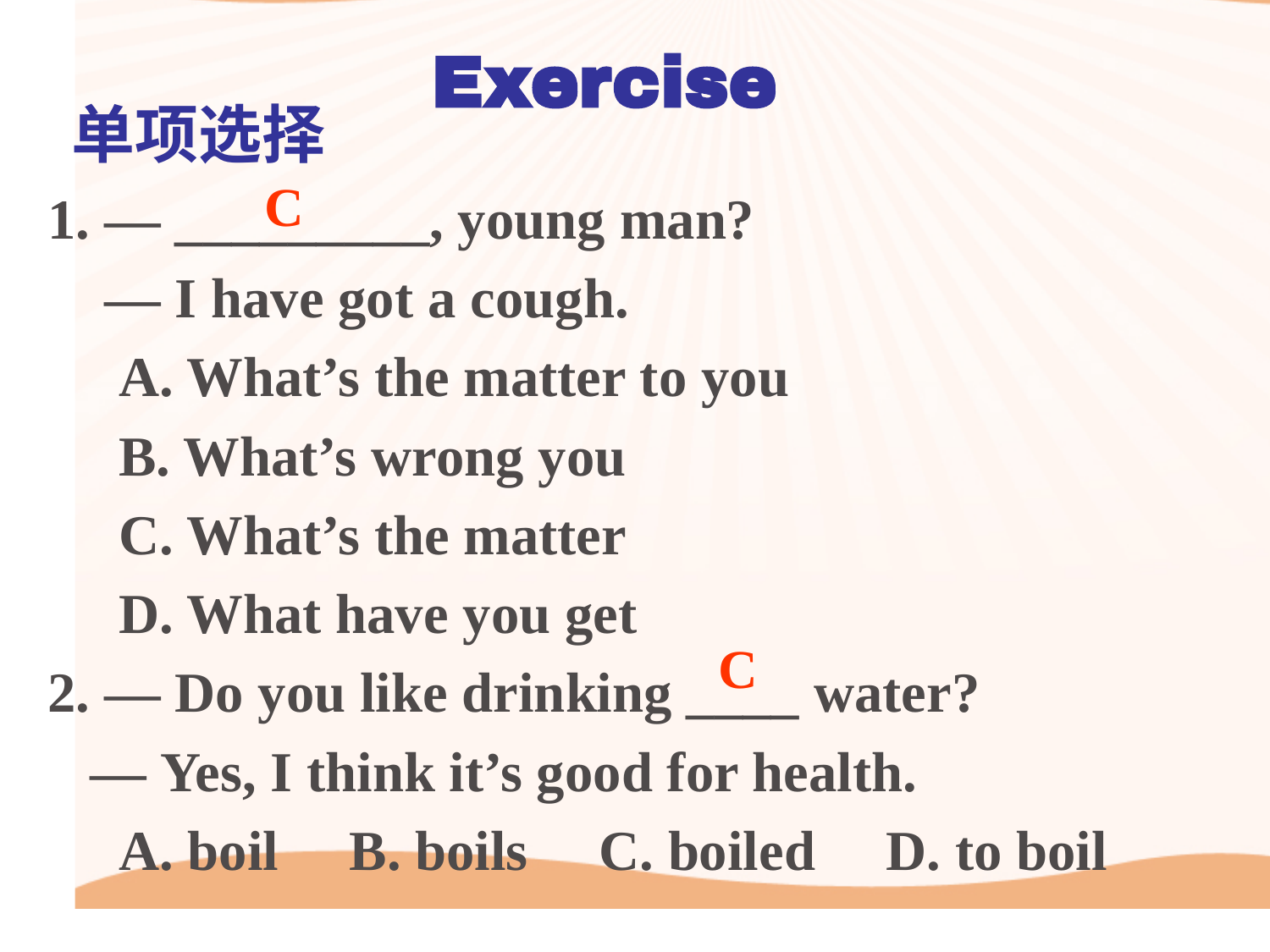

Exercise
单项选择
C
1. — _________, young man?
    — I have got a cough.
     A. What’s the matter to you
     B. What’s wrong you
     C. What’s the matter
     D. What have you get
2. — Do you like drinking ____ water?
   — Yes, I think it’s good for health.
     A. boil     B. boils     C. boiled     D. to boil
C